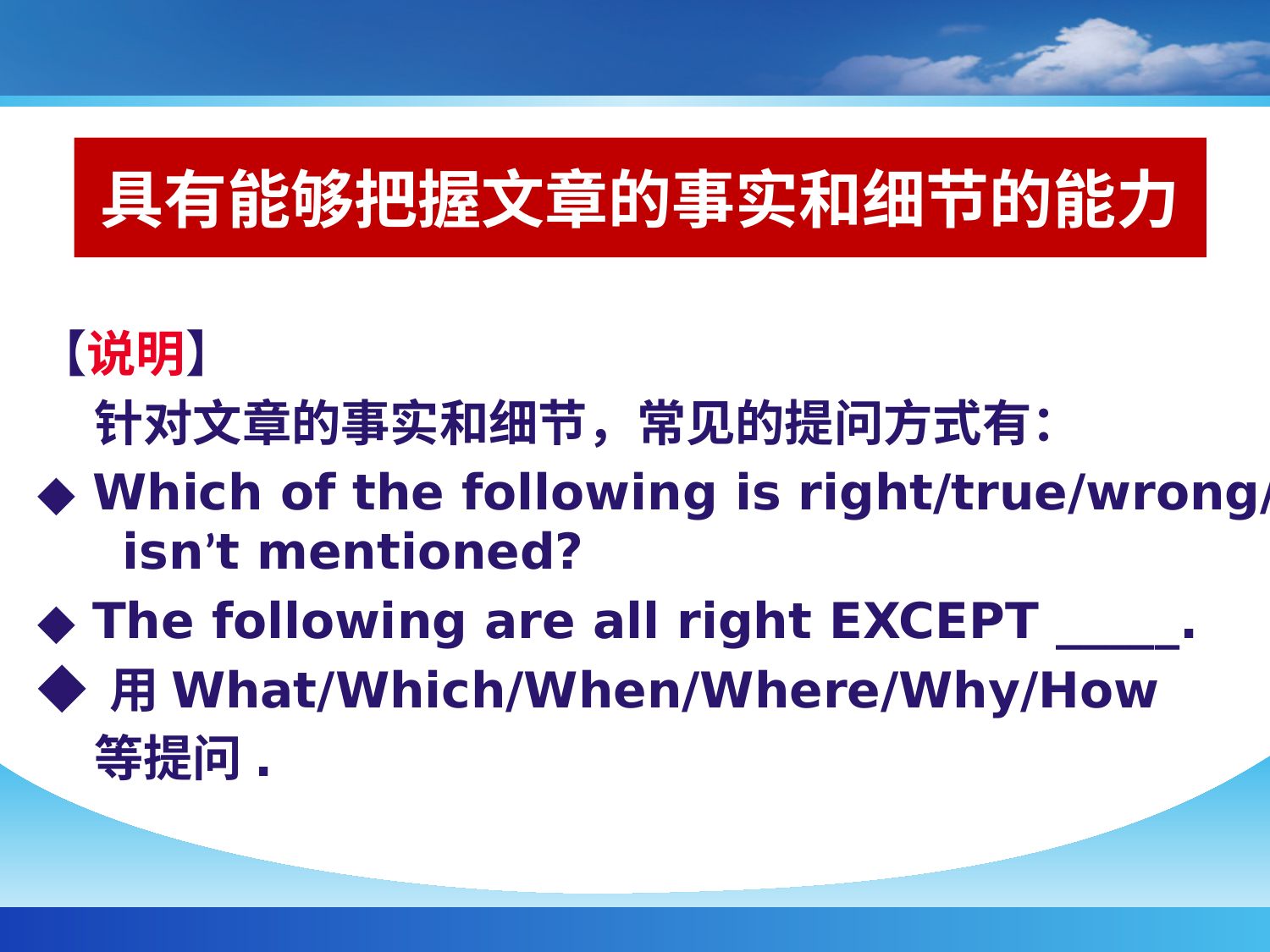

具有能够把握文章的事实和细节的能力
【说明】
    针对文章的事实和细节，常见的提问方式有：
◆ Which of the following is right/true/wrong/ isn’t mentioned?
◆ The following are all right EXCEPT _____.
◆ 用What/Which/When/Where/Why/How
    等提问.
7